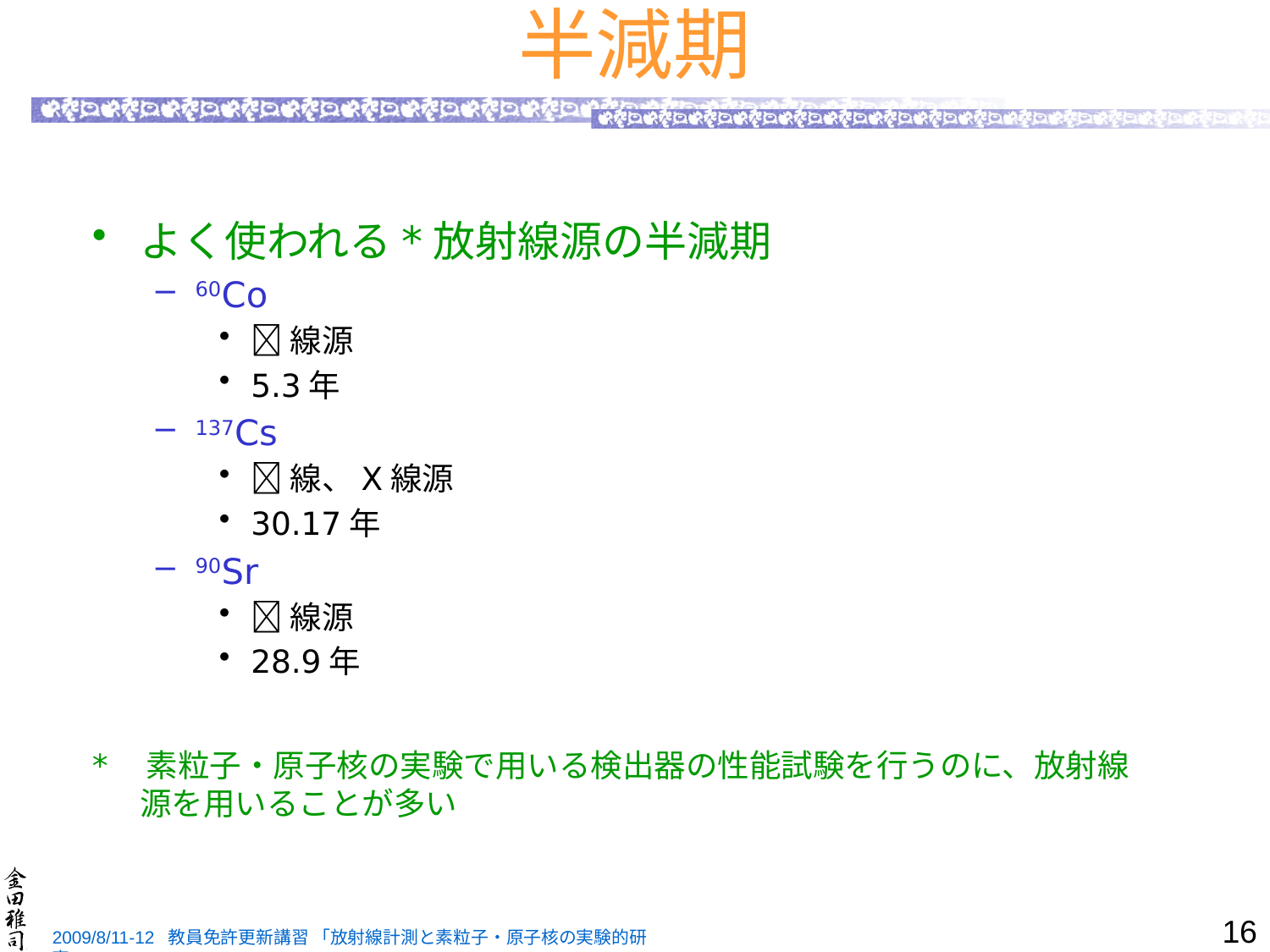

# 半減期

よく使われる*放射線源の半減期
60Co
γ線源
5.3年
137Cs
γ線、X線源
30.17年
90Sr
β線源
28.9年

*   素粒子・原子核の実験で用いる検出器の性能試験を行うのに、放射線源を用いることが多い
16
2009/8/11-12  教員免許更新講習 「放射線計測と素粒子・原子核の実験的研究」